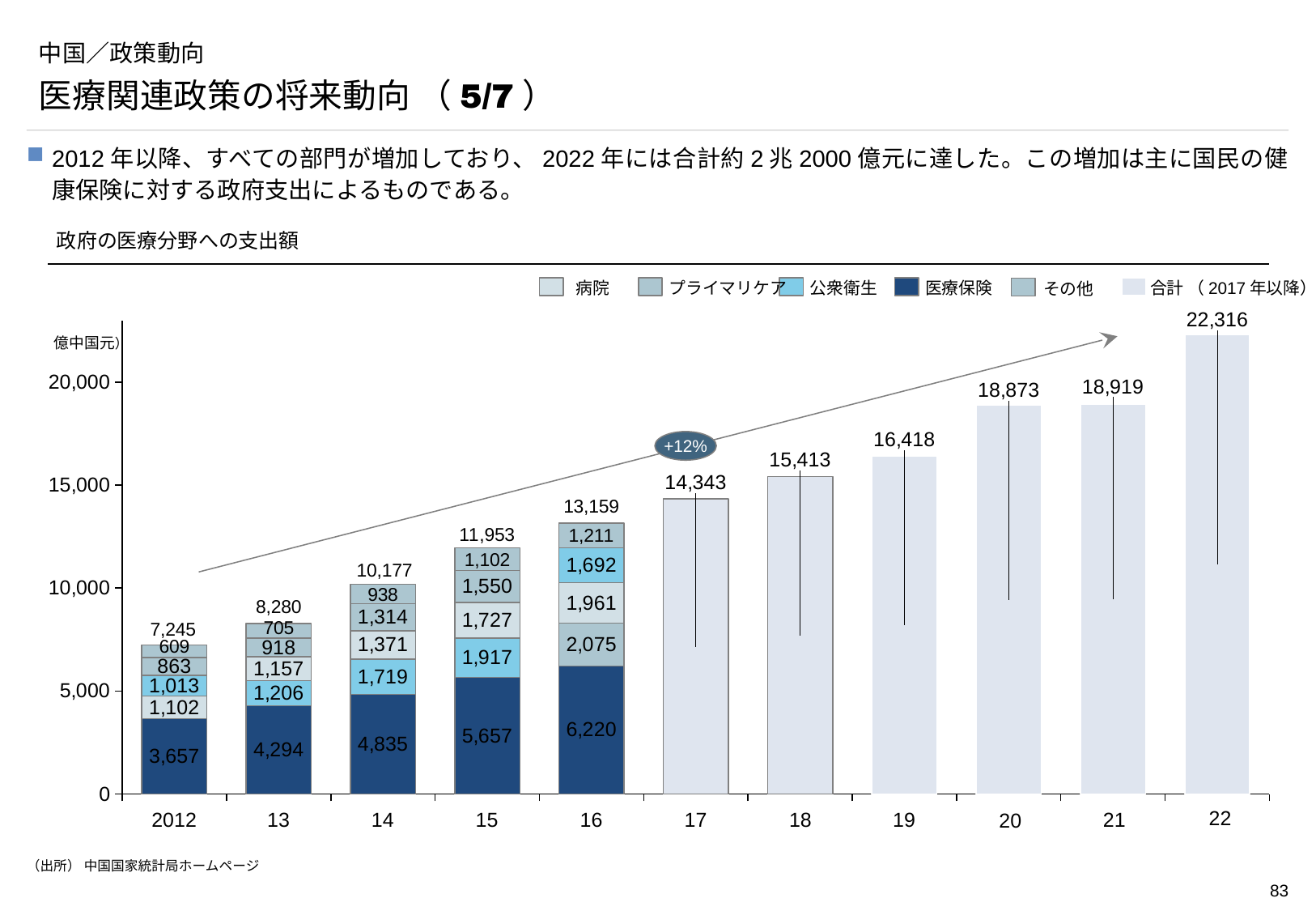

# 中国／政策動向
医療関連政策の将来動向 （5/7）
2012年以降、すべての部門が増加しており、2022年には合計約2兆2000億元に達した。この増加は主に国民の健康保険に対する政府支出によるものである。
政府の医療分野への支出額
病院
プライマリケア
公衆衛生
医療保険
合計 （2017年以降）

その他

### Chart

| Category |  |  |  |  |  |
|---|---|---|---|---|---|
億中国元）
+12%
22
18
19
21
2012
13
14
15
16
17
20
（出所） 中国国家統計局ホームページ